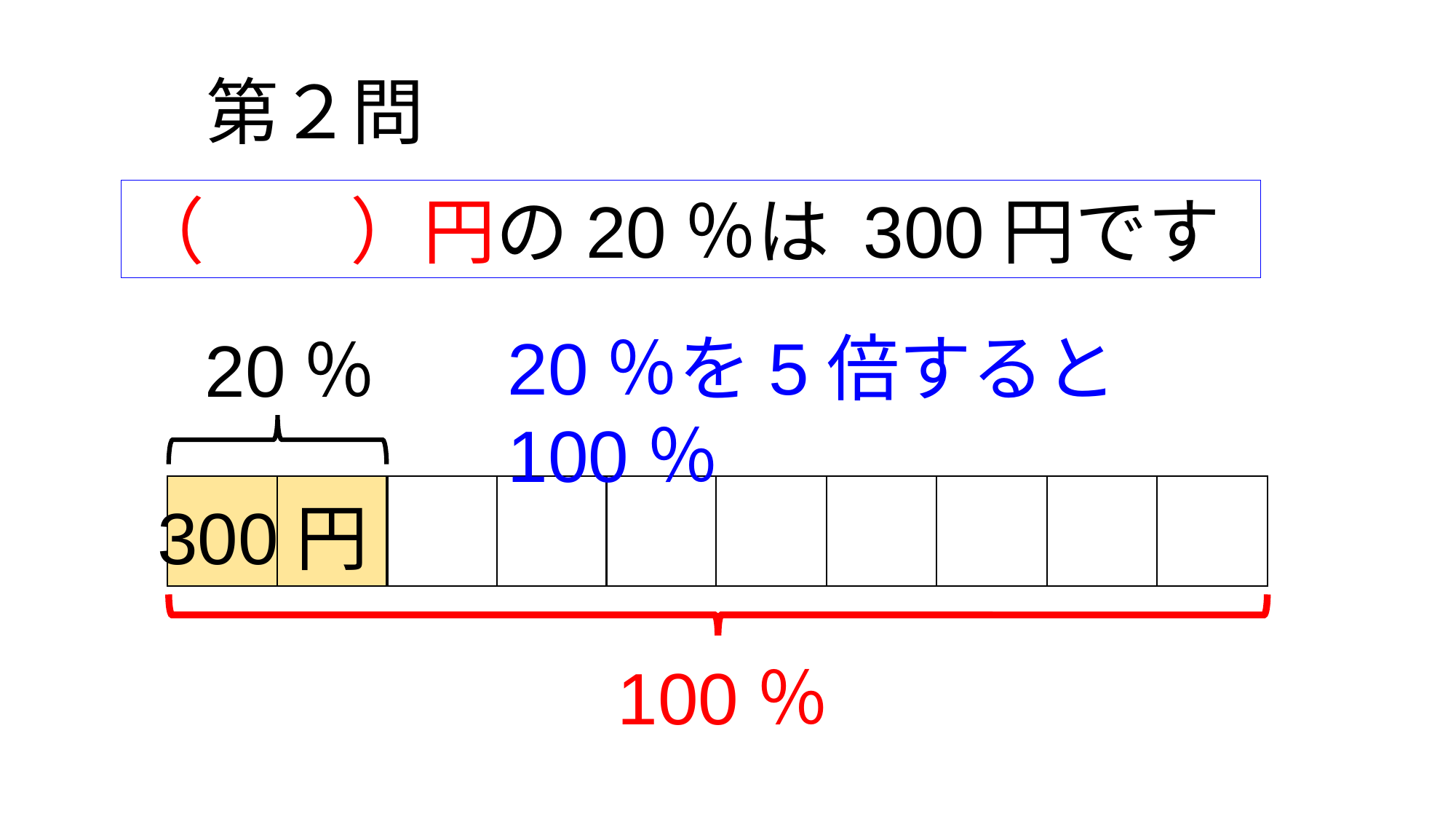

第２問

（　　）円の20％は 300円です
20％を5倍すると100％
20％

300円
100％